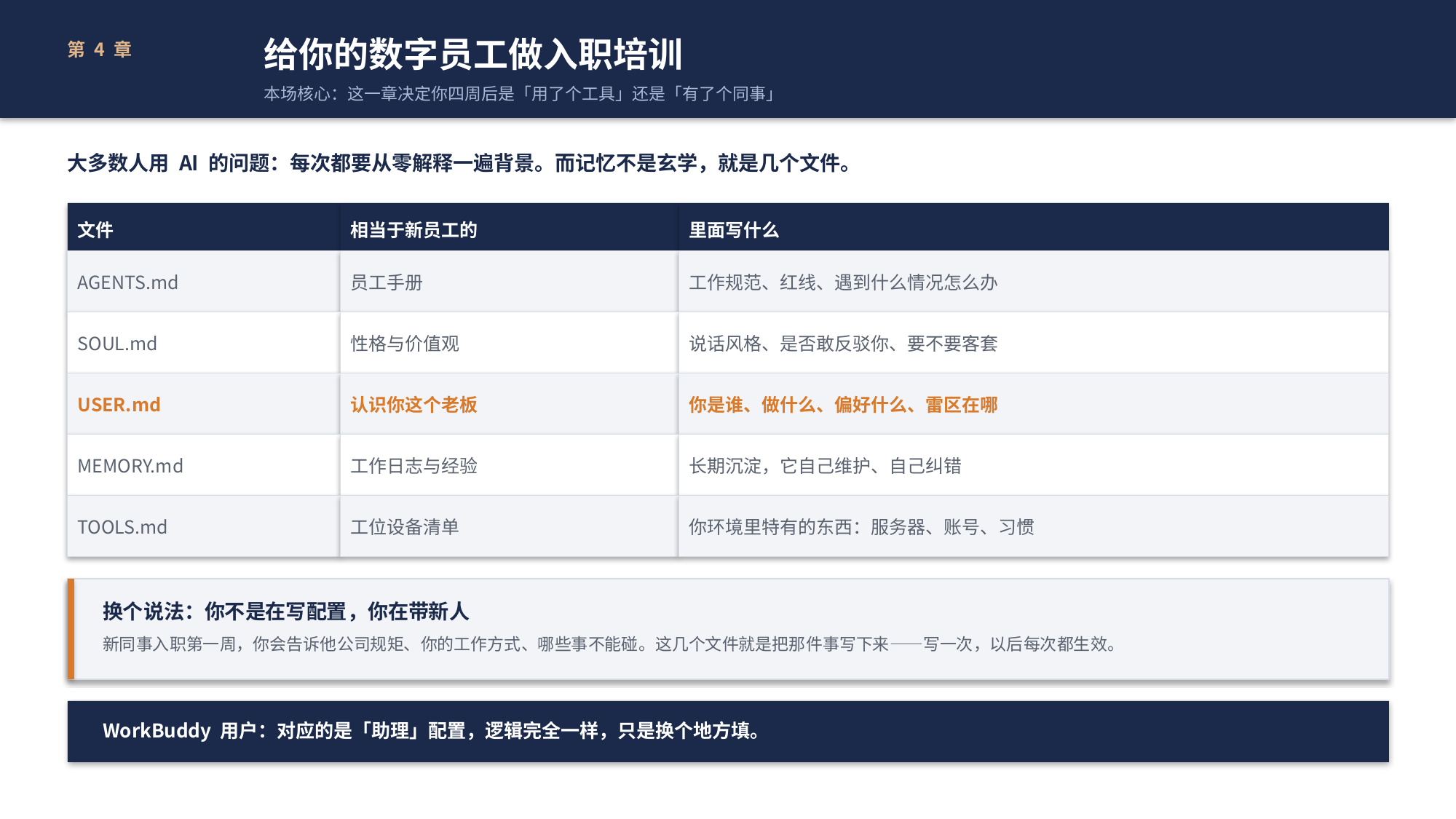

给你的数字员工做入职培训
本场核心：这一章决定你四周后是「用了个工具」还是「有了个同事」
第 4 章
大多数人用 AI 的问题：每次都要从零解释一遍背景。而记忆不是玄学，就是几个文件。

文件

相当于新员工的

里面写什么

AGENTS.md

员工手册

工作规范、红线、遇到什么情况怎么办

SOUL.md

性格与价值观

说话风格、是否敢反驳你、要不要客套

USER.md

认识你这个老板

你是谁、做什么、偏好什么、雷区在哪

MEMORY.md

工作日志与经验

长期沉淀，它自己维护、自己纠错

TOOLS.md

工位设备清单

你环境里特有的东西：服务器、账号、习惯

换个说法：你不是在写配置，你在带新人
新同事入职第一周，你会告诉他公司规矩、你的工作方式、哪些事不能碰。这几个文件就是把那件事写下来——写一次，以后每次都生效。

WorkBuddy 用户：对应的是「助理」配置，逻辑完全一样，只是换个地方填。